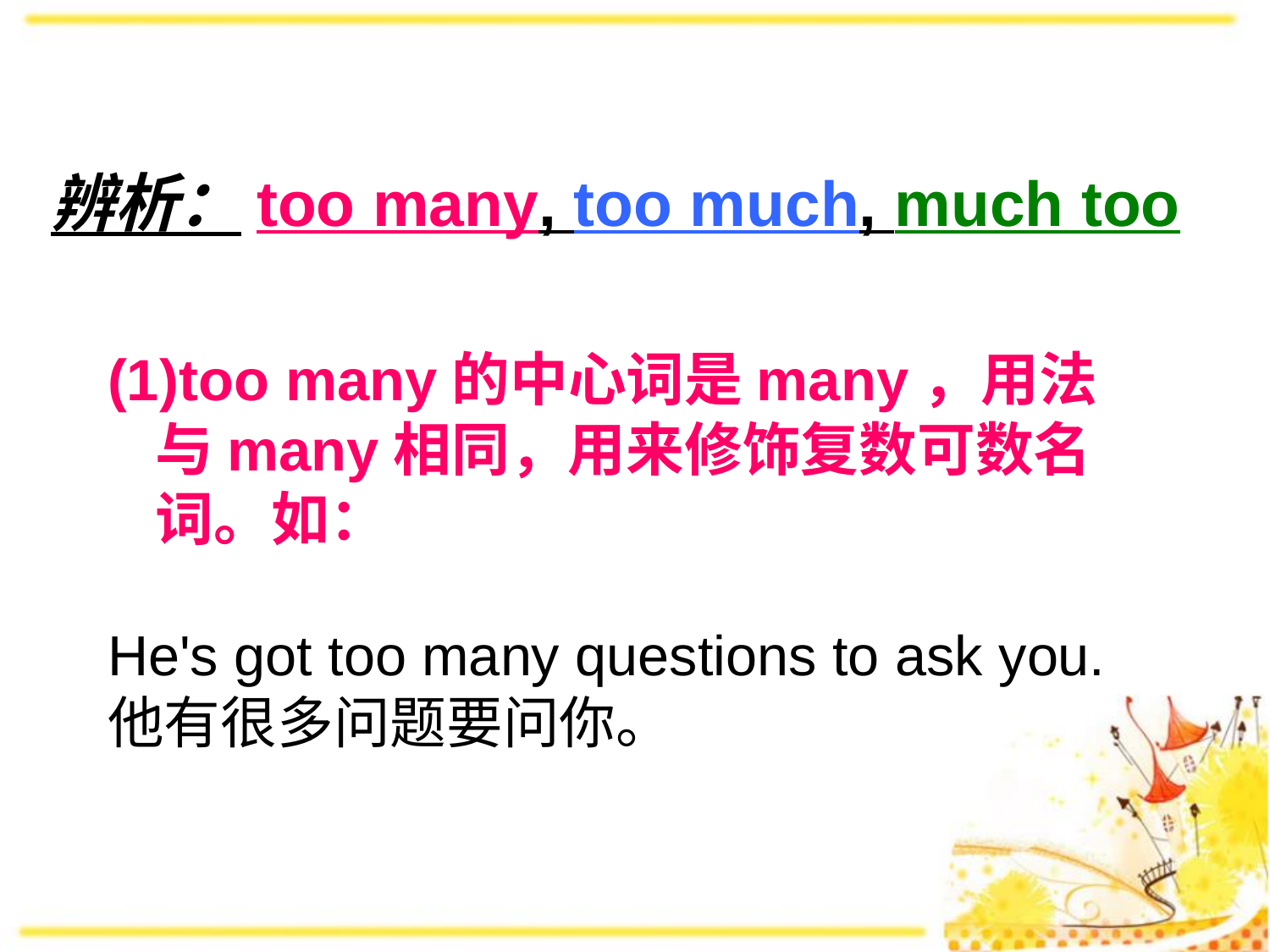

辨析：too many, too much, much too
too many的中心词是many，用法与many相同，用来修饰复数可数名词。如：

He's got too many questions to ask you.
他有很多问题要问你。